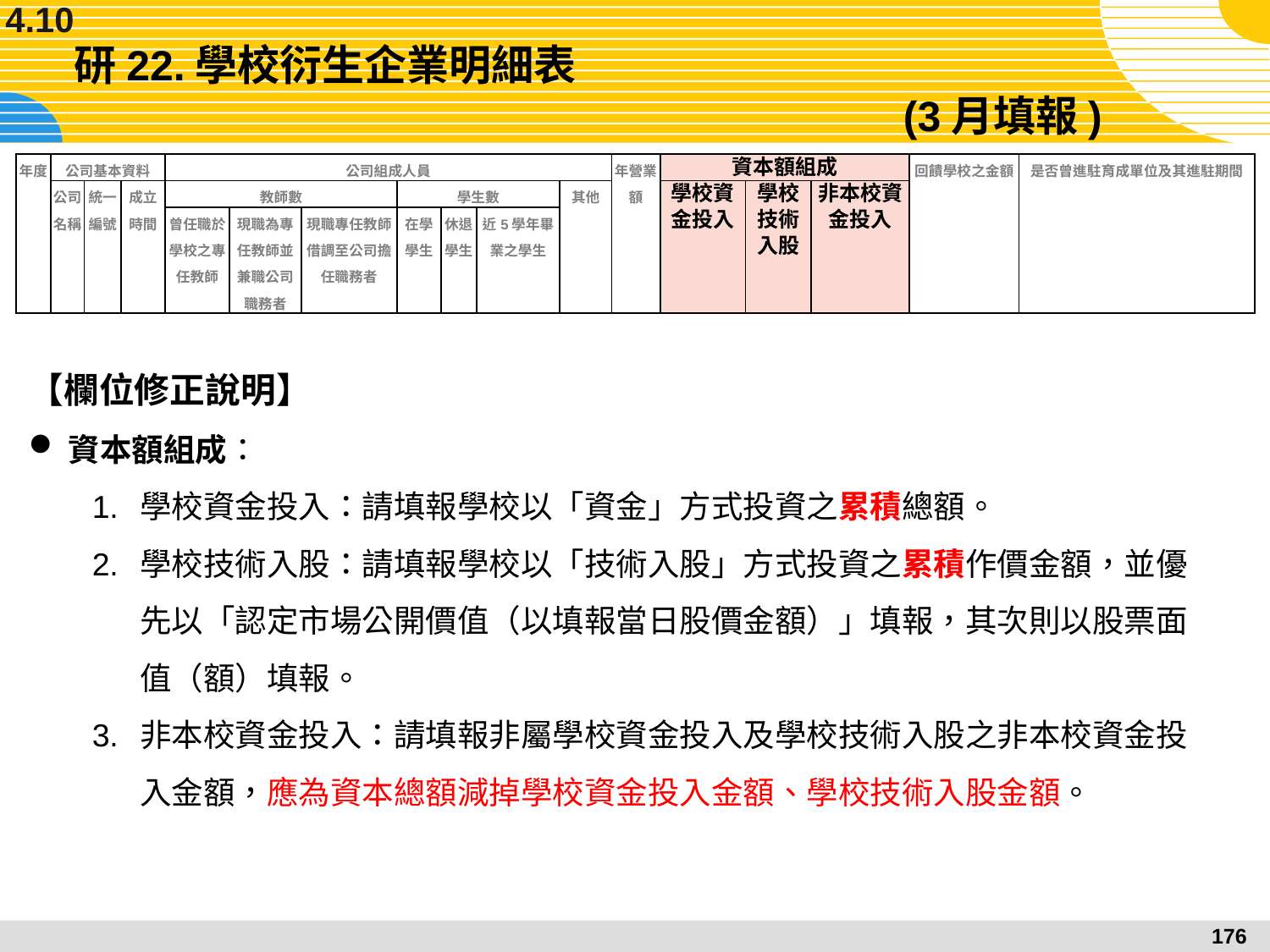

4.10
# 研22.學校衍生企業明細表												      (3月填報)
| 年度 | 公司基本資料 |  |  | 公司組成人員 |  |  |  |  |  |  | 年營業額 | 資本額組成 |  |  | 回饋學校之金額 | 是否曾進駐育成單位及其進駐期間 |
| --- | --- | --- | --- | --- | --- | --- | --- | --- | --- | --- | --- | --- | --- | --- | --- | --- |
|  | 公司名稱 | 統一編號 | 成立時間 | 教師數 |  |  | 學生數 |  |  | 其他 |  | 學校資金投入 | 學校技術入股 | 非本校資金投入 |  |  |
|  |  |  |  | 曾任職於學校之專任教師 | 現職為專任教師並兼職公司職務者 | 現職專任教師借調至公司擔任職務者 | 在學學生 | 休退學生 | 近5學年畢業之學生 |  |  |  |  |  |  |  |
【欄位修正說明】
資本額組成：
學校資金投入：請填報學校以「資金」方式投資之累積總額。
學校技術入股：請填報學校以「技術入股」方式投資之累積作價金額，並優先以「認定市場公開價值（以填報當日股價金額）」填報，其次則以股票面值（額）填報。
非本校資金投入：請填報非屬學校資金投入及學校技術入股之非本校資金投入金額，應為資本總額減掉學校資金投入金額、學校技術入股金額。